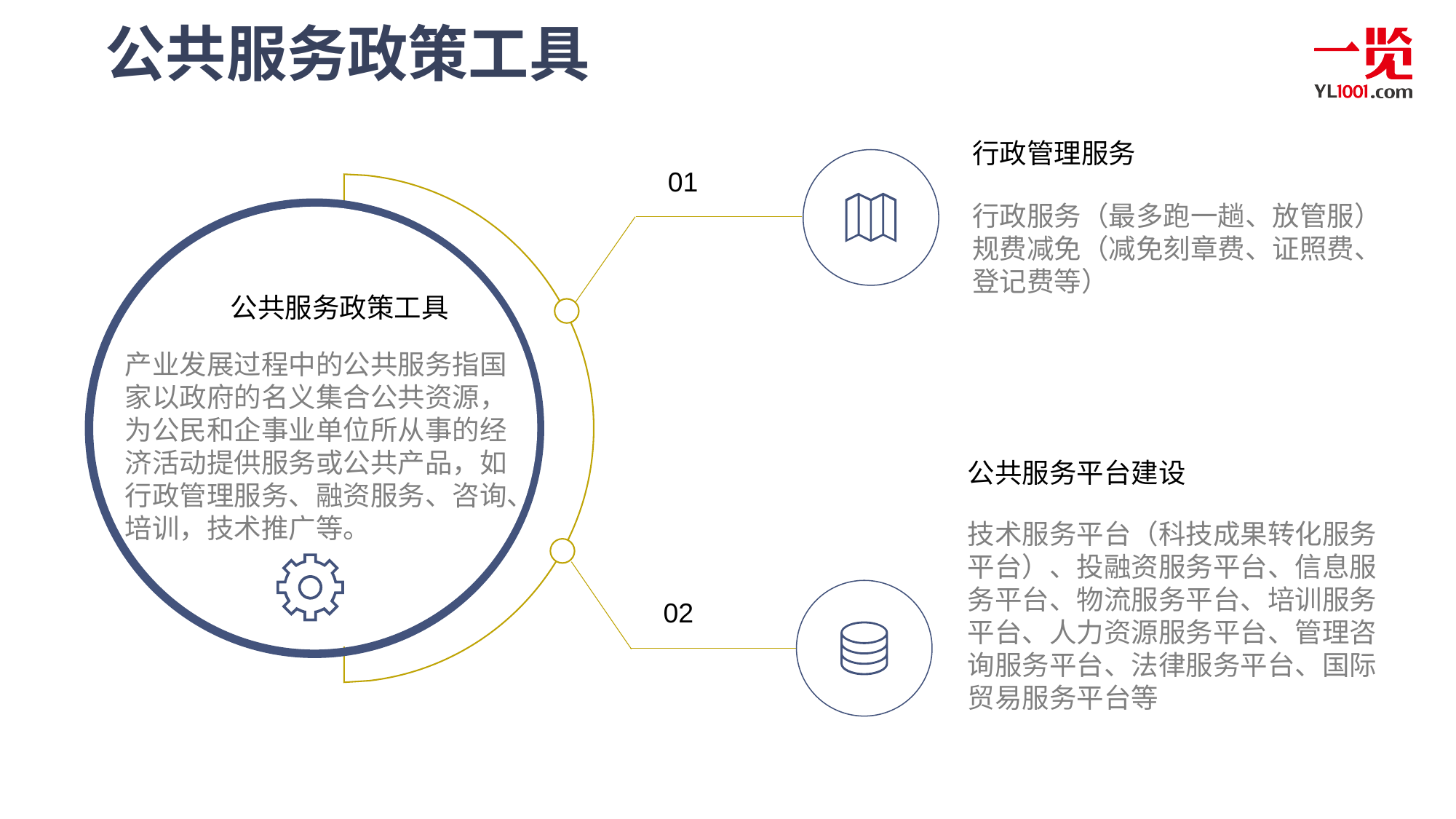

# 公共服务政策工具
行政管理服务

01

行政服务（最多跑一趟、放管服）
规费减免（减免刻章费、证照费、登记费等）

公共服务政策工具

产业发展过程中的公共服务指国家以政府的名义集合公共资源，为公民和企事业单位所从事的经济活动提供服务或公共产品，如行政管理服务、融资服务、咨询、培训，技术推广等。
公共服务平台建设
技术服务平台（科技成果转化服务平台）、投融资服务平台、信息服务平台、物流服务平台、培训服务平台、人力资源服务平台、管理咨询服务平台、法律服务平台、国际贸易服务平台等

02